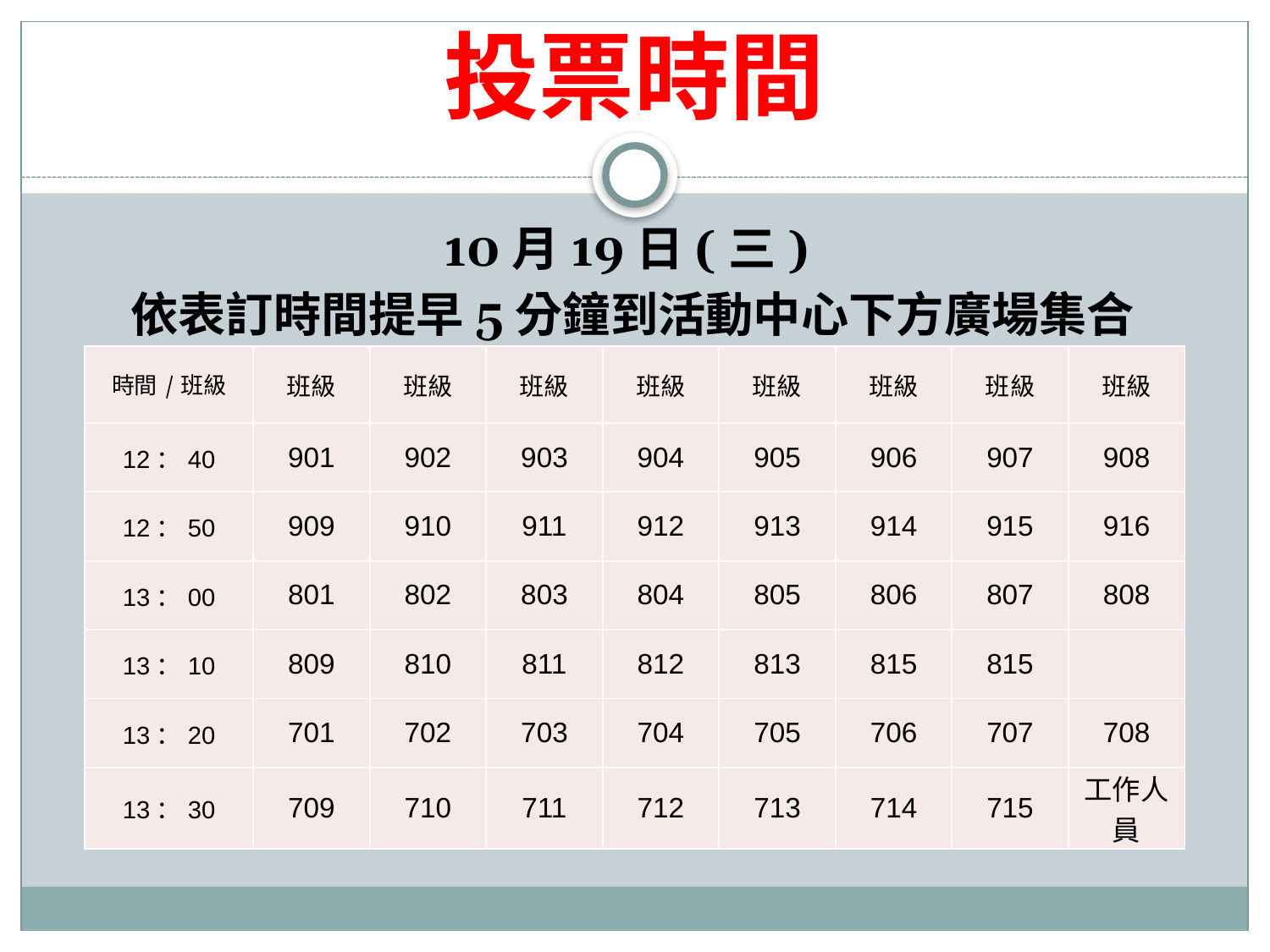

# 投票時間
10月19日(三)
依表訂時間提早5分鐘到活動中心下方廣場集合

| 時間/班級 | 班級 | 班級 | 班級 | 班級 | 班級 | 班級 | 班級 | 班級 |
| --- | --- | --- | --- | --- | --- | --- | --- | --- |
| 12：40 | 901 | 902 | 903 | 904 | 905 | 906 | 907 | 908 |
| 12：50 | 909 | 910 | 911 | 912 | 913 | 914 | 915 | 916 |
| 13：00 | 801 | 802 | 803 | 804 | 805 | 806 | 807 | 808 |
| 13：10 | 809 | 810 | 811 | 812 | 813 | 815 | 815 |  |
| 13：20 | 701 | 702 | 703 | 704 | 705 | 706 | 707 | 708 |
| 13：30 | 709 | 710 | 711 | 712 | 713 | 714 | 715 | 工作人員 |